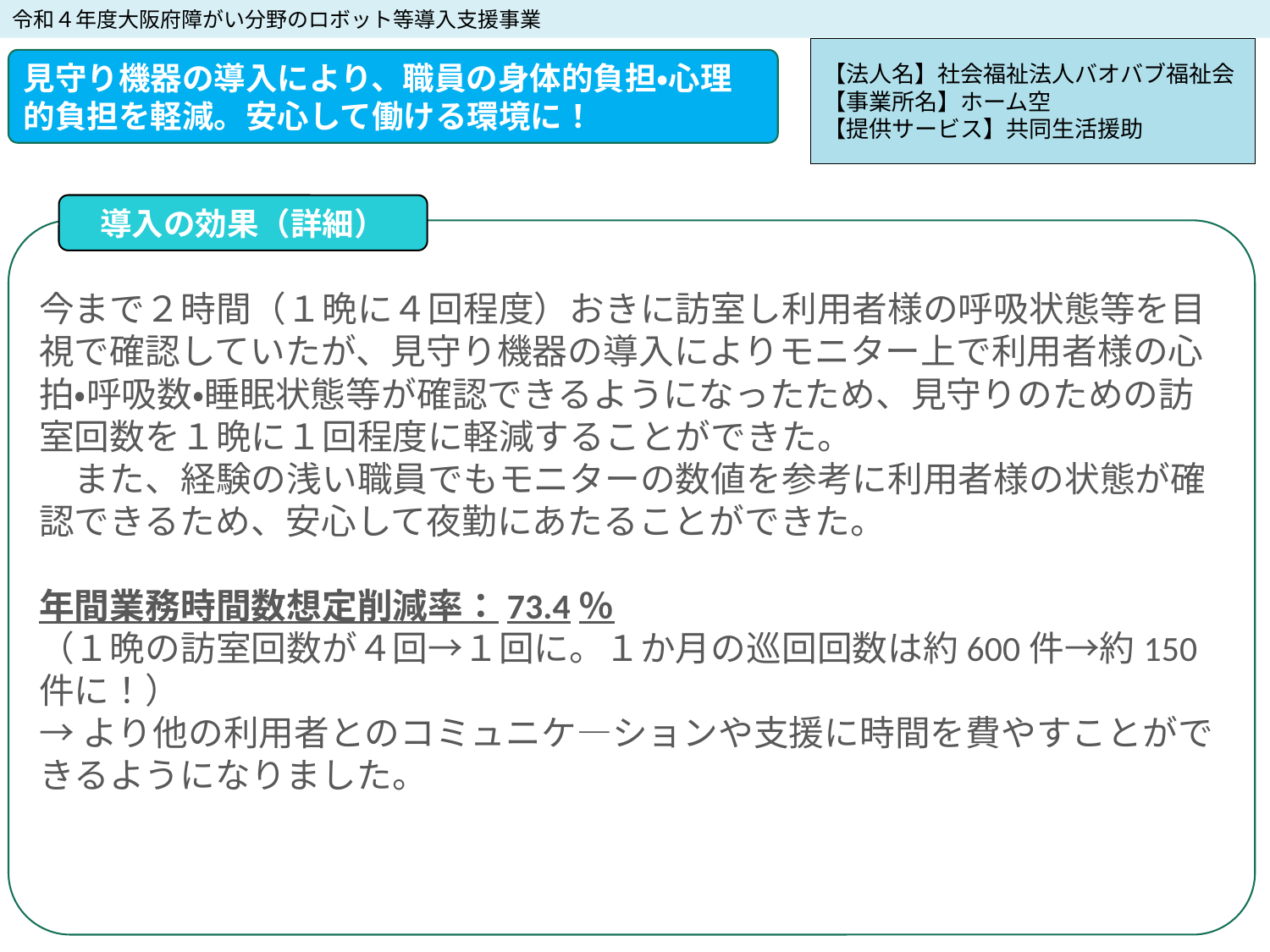

令和４年度大阪府障がい分野のロボット等導入支援事業
【法人名】社会福祉法人バオバブ福祉会
【事業所名】ホーム空
【提供サービス】共同生活援助
見守り機器の導入により、職員の身体的負担・心理的負担を軽減。安心して働ける環境に！
導入の効果（詳細）

今まで２時間（１晩に４回程度）おきに訪室し利用者様の呼吸状態等を目視で確認していたが、見守り機器の導入によりモニター上で利用者様の心拍・呼吸数・睡眠状態等が確認できるようになったため、見守りのための訪室回数を１晩に１回程度に軽減することができた。
　また、経験の浅い職員でもモニターの数値を参考に利用者様の状態が確認できるため、安心して夜勤にあたることができた。

年間業務時間数想定削減率：73.4％
（１晩の訪室回数が４回→１回に。１か月の巡回回数は約600件→約150件に！）
→より他の利用者とのコミュニケ―ションや支援に時間を費やすことができるようになりました。